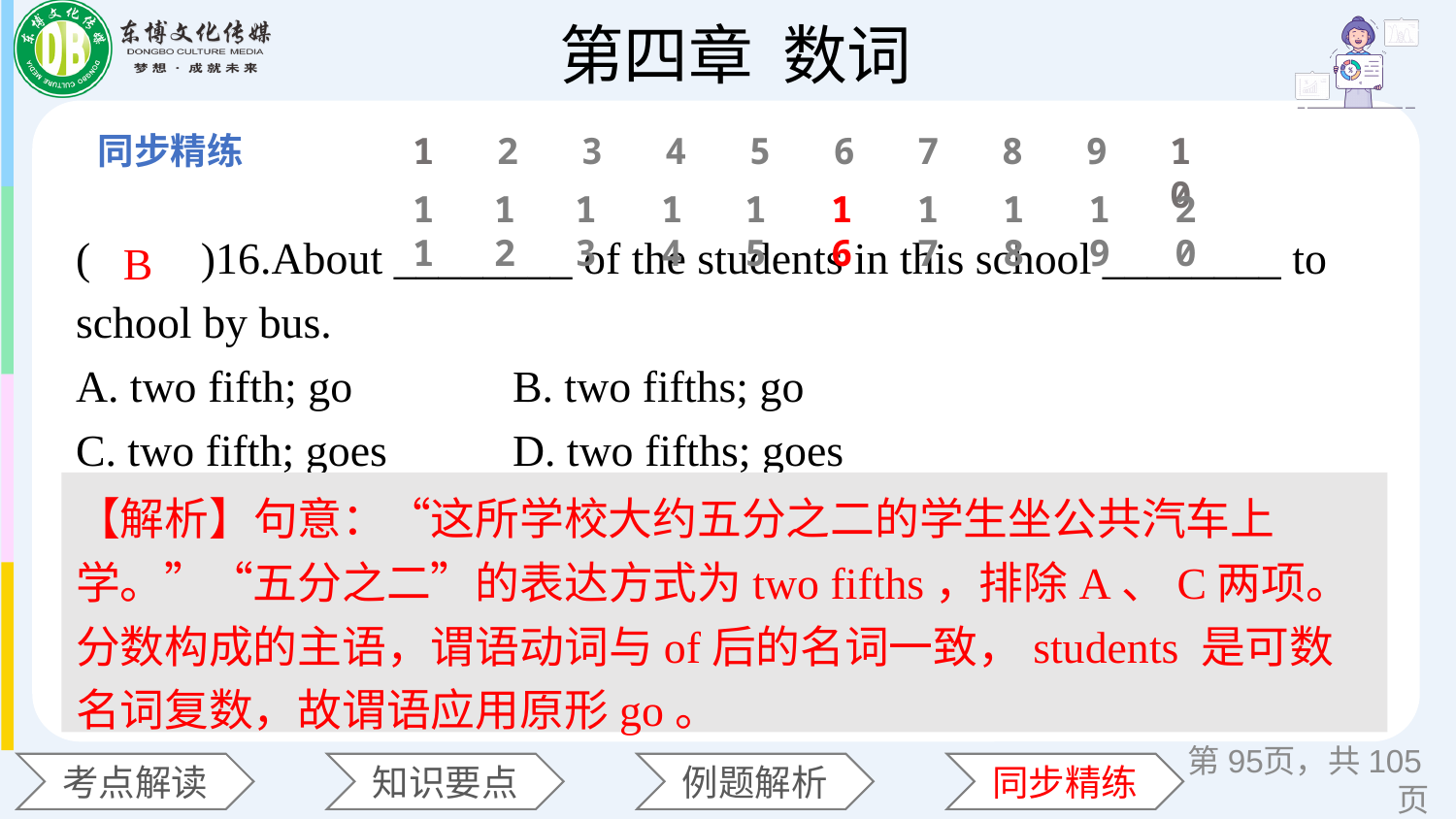

1
2
3
4
5
6
7
8
9
10
11
12
13
14
15
16
17
18
19
20
(　　)16.About ________ of the students in this school ________ to school by bus.
A. two fifth; go    	B. two fifths; go
C. two fifth; goes    	D. two fifths; goes
B
【解析】句意：“这所学校大约五分之二的学生坐公共汽车上学。”“五分之二”的表达方式为two fifths，排除A、C两项。分数构成的主语，谓语动词与of后的名词一致，students 是可数名词复数，故谓语应用原形go。
第95页，共105页